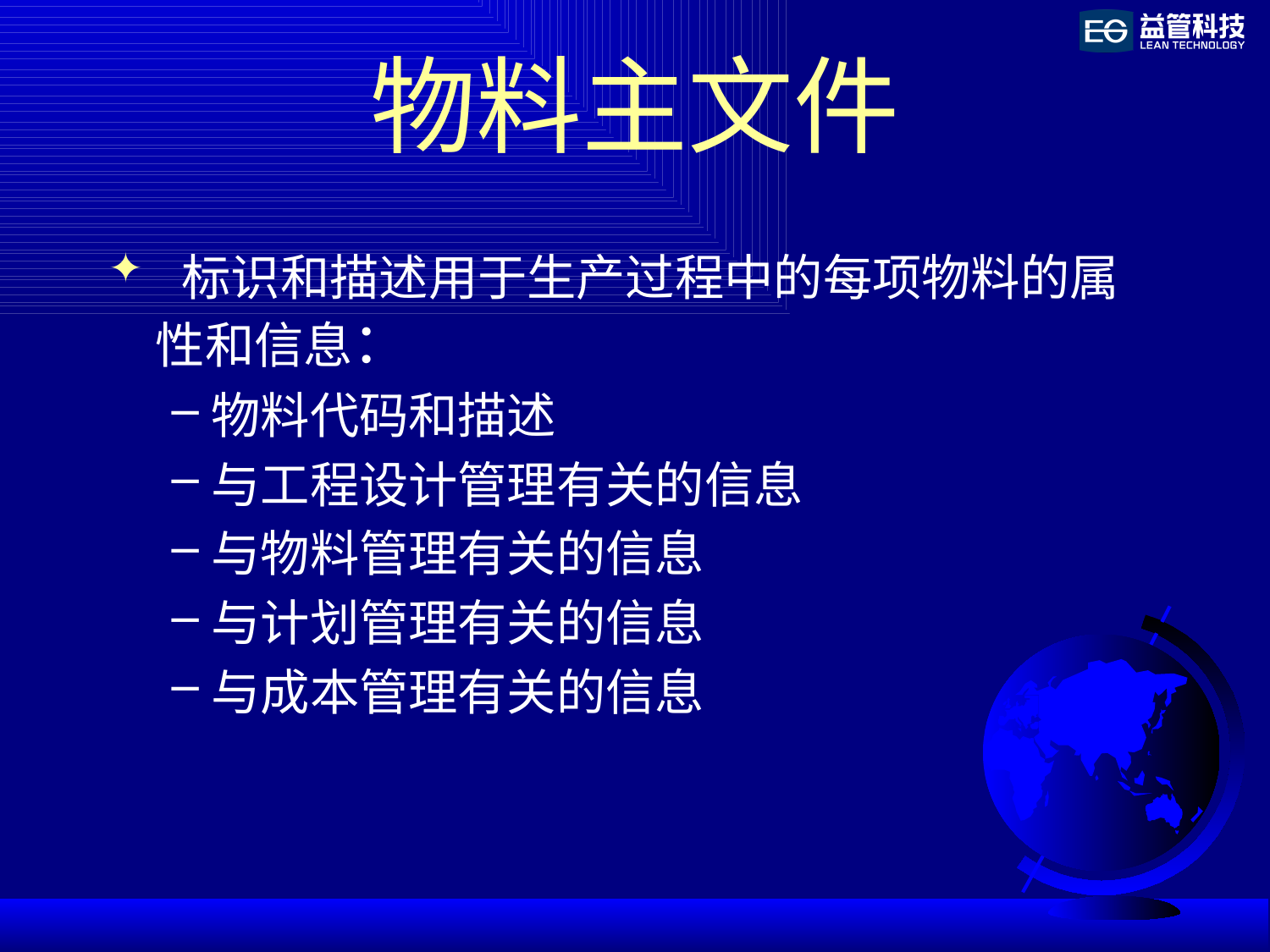

# 物料主文件
 标识和描述用于生产过程中的每项物料的属性和信息：
物料代码和描述
与工程设计管理有关的信息
与物料管理有关的信息
与计划管理有关的信息
与成本管理有关的信息
3